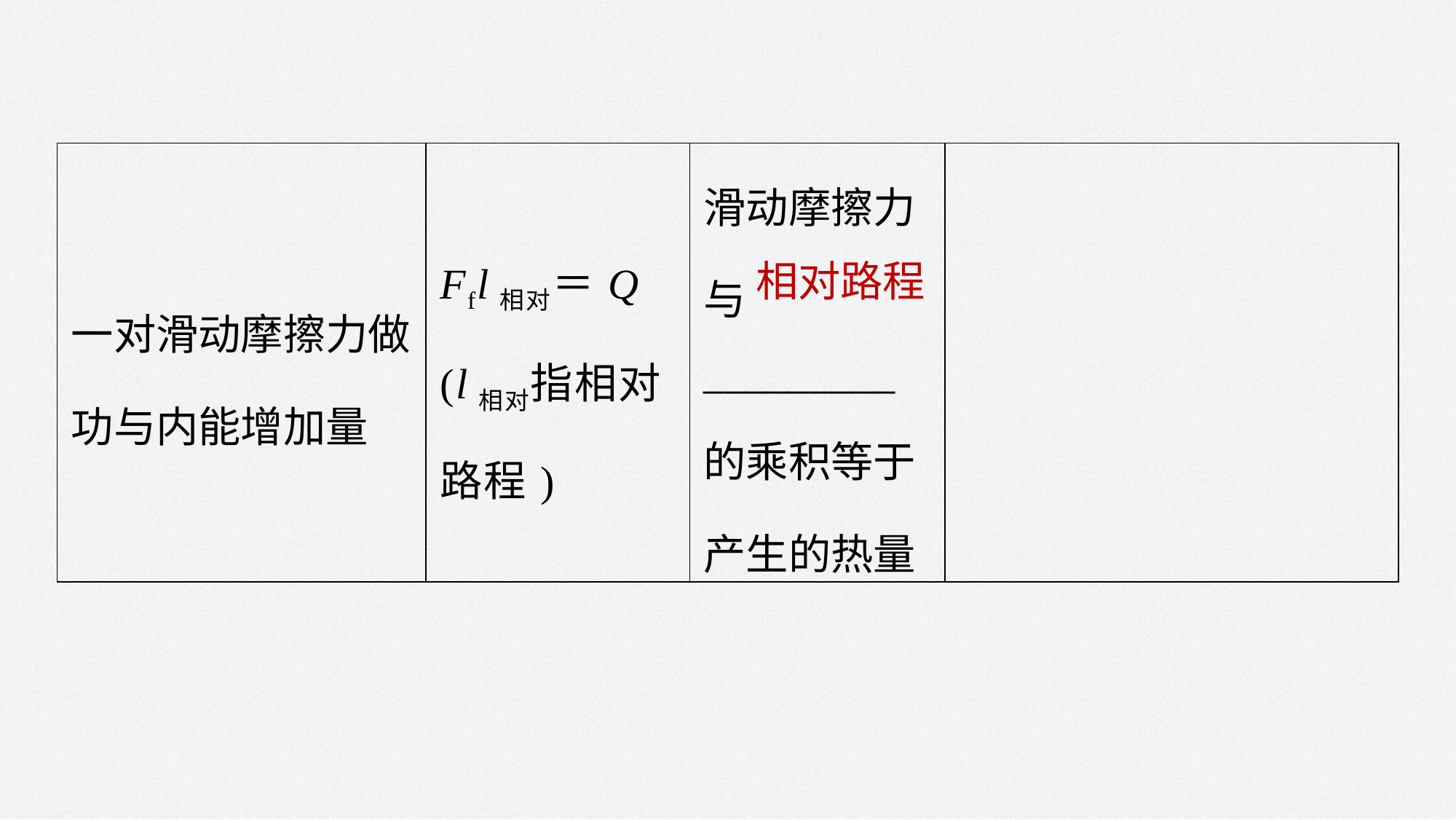

| 一对滑动摩擦力做功与内能增加量 | Ffl相对＝Q (l相对指相对路程) | 滑动摩擦力与\_\_\_\_\_\_\_\_\_ 的乘积等于产生的热量 |  |
| --- | --- | --- | --- |
相对路程